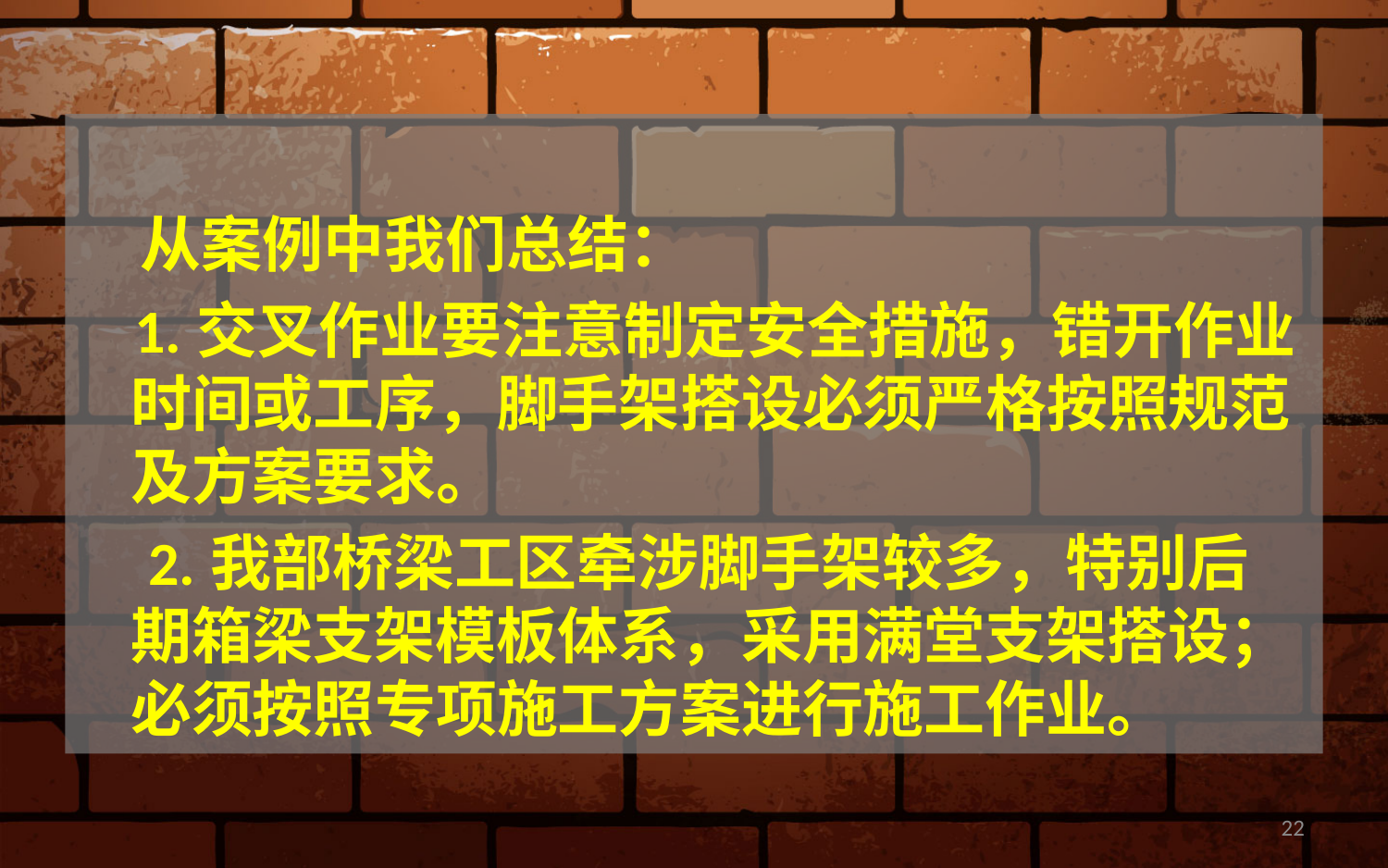

从案例中我们总结：
    1.交叉作业要注意制定安全措施，错开作业时间或工序，脚手架搭设必须严格按照规范及方案要求。
     2.我部桥梁工区牵涉脚手架较多，特别后期箱梁支架模板体系，采用满堂支架搭设；必须按照专项施工方案进行施工作业。
22